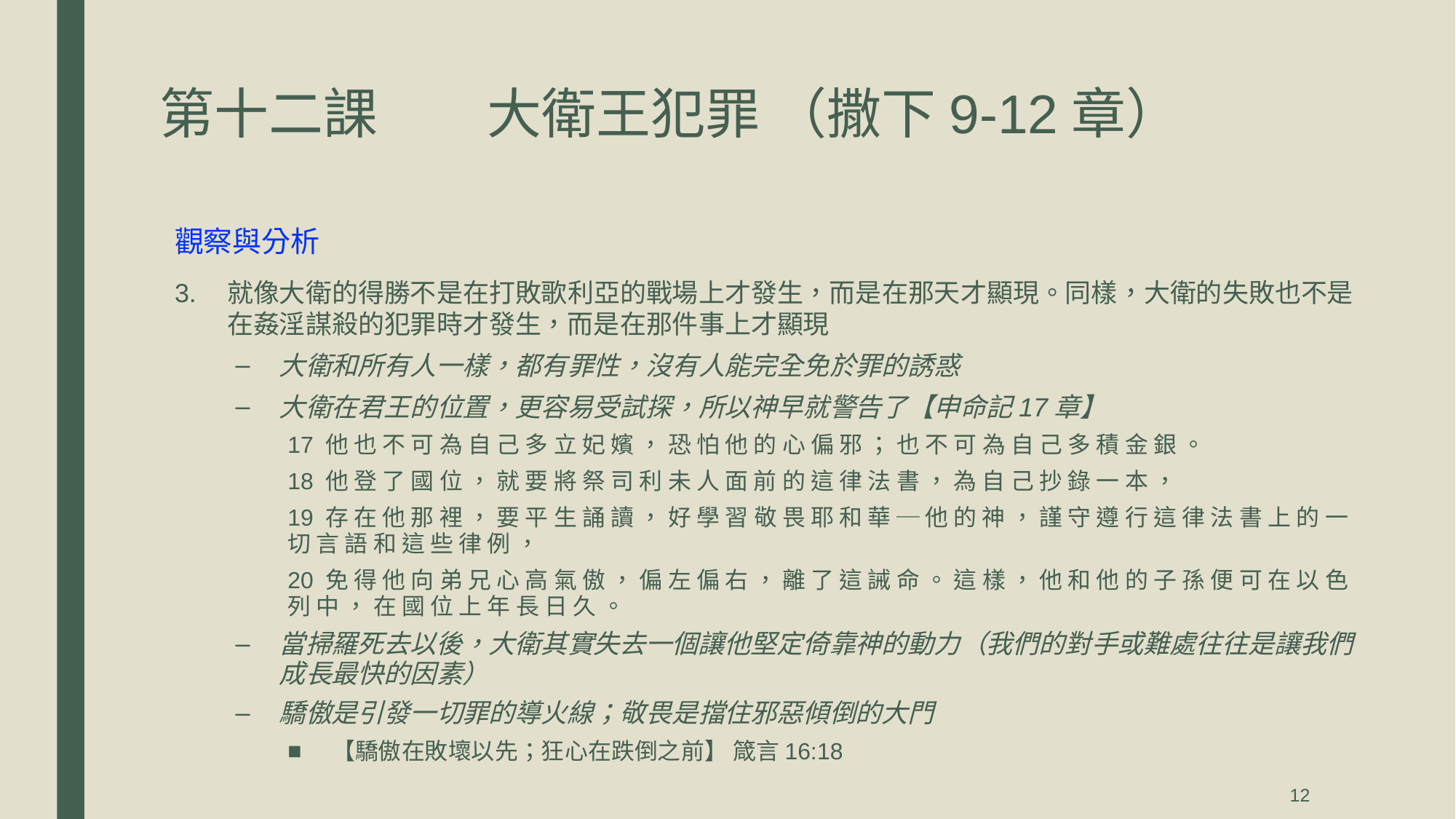

# 第十二課	大衛王犯罪 （撒下9-12章）
觀察與分析
就像大衛的得勝不是在打敗歌利亞的戰場上才發生，而是在那天才顯現。同樣，大衛的失敗也不是在姦淫謀殺的犯罪時才發生，而是在那件事上才顯現
大衛和所有人一樣，都有罪性，沒有人能完全免於罪的誘惑
大衛在君王的位置，更容易受試探，所以神早就警告了【申命記17章】
17 他 也 不 可 為 自 己 多 立 妃 嬪 ， 恐 怕 他 的 心 偏 邪 ； 也 不 可 為 自 己 多 積 金 銀 。
18 他 登 了 國 位 ， 就 要 將 祭 司 利 未 人 面 前 的 這 律 法 書 ， 為 自 己 抄 錄 一 本 ，
19 存 在 他 那 裡 ， 要 平 生 誦 讀 ， 好 學 習 敬 畏 耶 和 華 ─ 他 的 神 ， 謹 守 遵 行 這 律 法 書 上 的 一 切 言 語 和 這 些 律 例 ，
20 免 得 他 向 弟 兄 心 高 氣 傲 ， 偏 左 偏 右 ， 離 了 這 誡 命 。 這 樣 ， 他 和 他 的 子 孫 便 可 在 以 色 列 中 ， 在 國 位 上 年 長 日 久 。
當掃羅死去以後，大衛其實失去一個讓他堅定倚靠神的動力（我們的對手或難處往往是讓我們成長最快的因素）
驕傲是引發一切罪的導火線；敬畏是擋住邪惡傾倒的大門
【驕傲在敗壞以先；狂心在跌倒之前】 箴言16:18

12